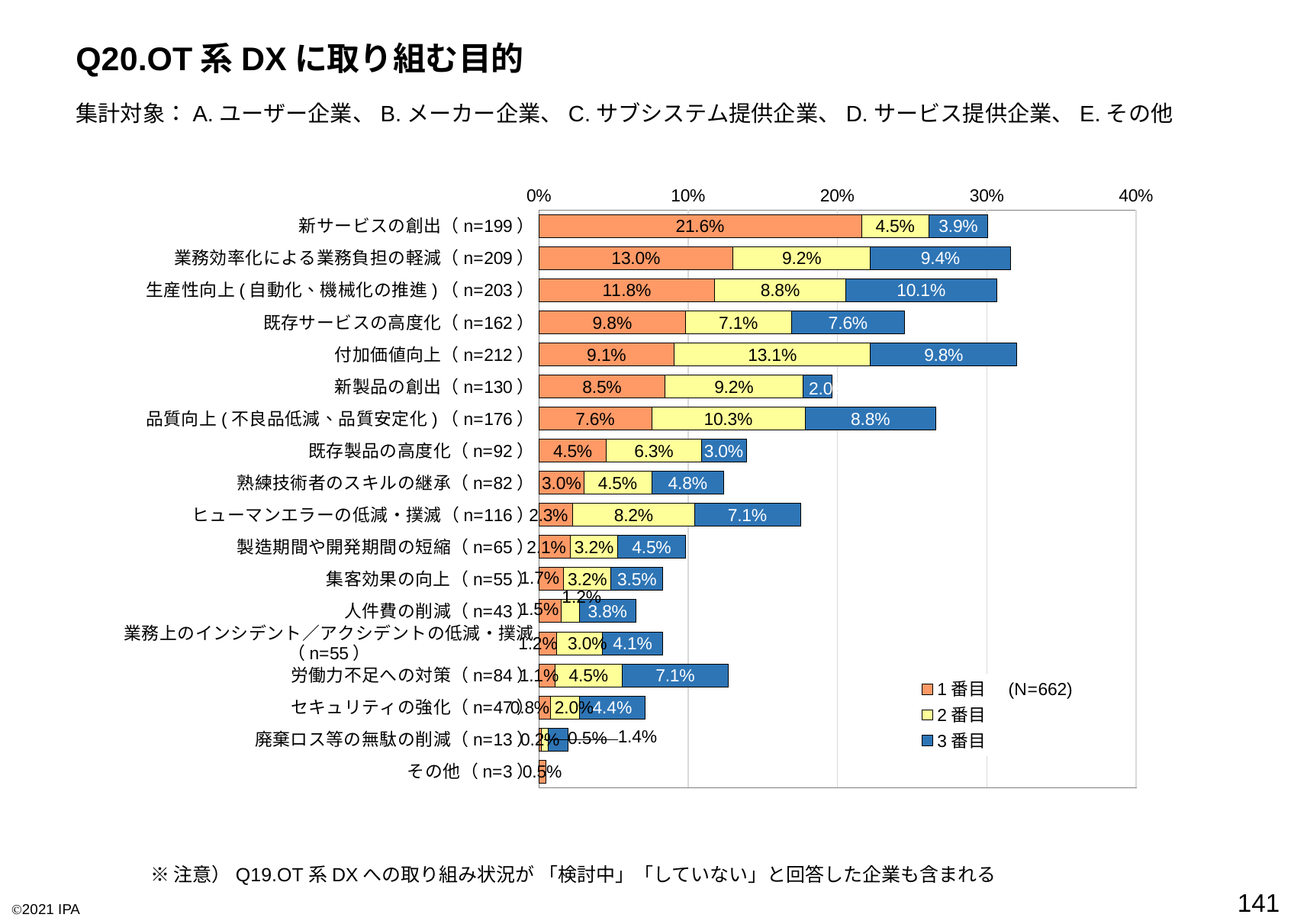

Q20.OT系DXに取り組む目的
集計対象：A.ユーザー企業、B.メーカー企業、C.サブシステム提供企業、D.サービス提供企業、E.その他

### Chart

| Category | 1番目　(N=662) | 2番目 | 3番目 |
|---|---|---|---|
| 新サービスの創出（n=199） | 0.21601208459214502 | 0.045317220543806644 | 0.03927492447129909 |
| 業務効率化による業務負担の軽減（n=209） | 0.1299093655589124 | 0.09214501510574018 | 0.09365558912386707 |
| 生産性向上(自動化、機械化の推進)（n=203） | 0.11782477341389729 | 0.08761329305135952 | 0.10120845921450151 |
| 既存サービスの高度化（n=162） | 0.09818731117824774 | 0.07099697885196375 | 0.0755287009063444 |
| 付加価値向上（n=212） | 0.09063444108761329 | 0.13141993957703926 | 0.09818731117824774 |
| 新製品の創出（n=130） | 0.08459214501510574 | 0.09214501510574018 | 0.019637462235649546 |
| 品質向上(不良品低減、品質安定化)（n=176） | 0.0755287009063444 | 0.1027190332326284 | 0.08761329305135952 |
| 既存製品の高度化（n=92） | 0.045317220543806644 | 0.0634441087613293 | 0.030211480362537766 |
| 熟練技術者のスキルの継承（n=82） | 0.030211480362537766 | 0.045317220543806644 | 0.04833836858006042 |
| ヒューマンエラーの低減・撲滅（n=116） | 0.022658610271903322 | 0.08157099697885196 | 0.07099697885196375 |
| 製造期間や開発期間の短縮（n=65） | 0.021148036253776436 | 0.03172205438066465 | 0.045317220543806644 |
| 集客効果の向上（n=55） | 0.01661631419939577 | 0.03172205438066465 | 0.03474320241691843 |
| 人件費の削減（n=43） | 0.015105740181268883 | 0.012084592145015106 | 0.0377643504531722 |
| 業務上のインシデント／アクシデントの低減・撲滅（n=55） | 0.012084592145015106 | 0.030211480362537766 | 0.04078549848942598 |
| 労働力不足への対策（n=84） | 0.010574018126888218 | 0.045317220543806644 | 0.07099697885196375 |
| セキュリティの強化（n=47） | 0.0075528700906344415 | 0.019637462235649546 | 0.04380664652567976 |
| 廃棄ロス等の無駄の削減（n=13） | 0.0015105740181268882 | 0.004531722054380665 | 0.013595166163141994 |
| その他（n=3） | 0.004531722054380665 | 0.0 | 0.0 |
※注意）Q19.OT系DXへの取り組み状況が 「検討中」「していない」と回答した企業も含まれる